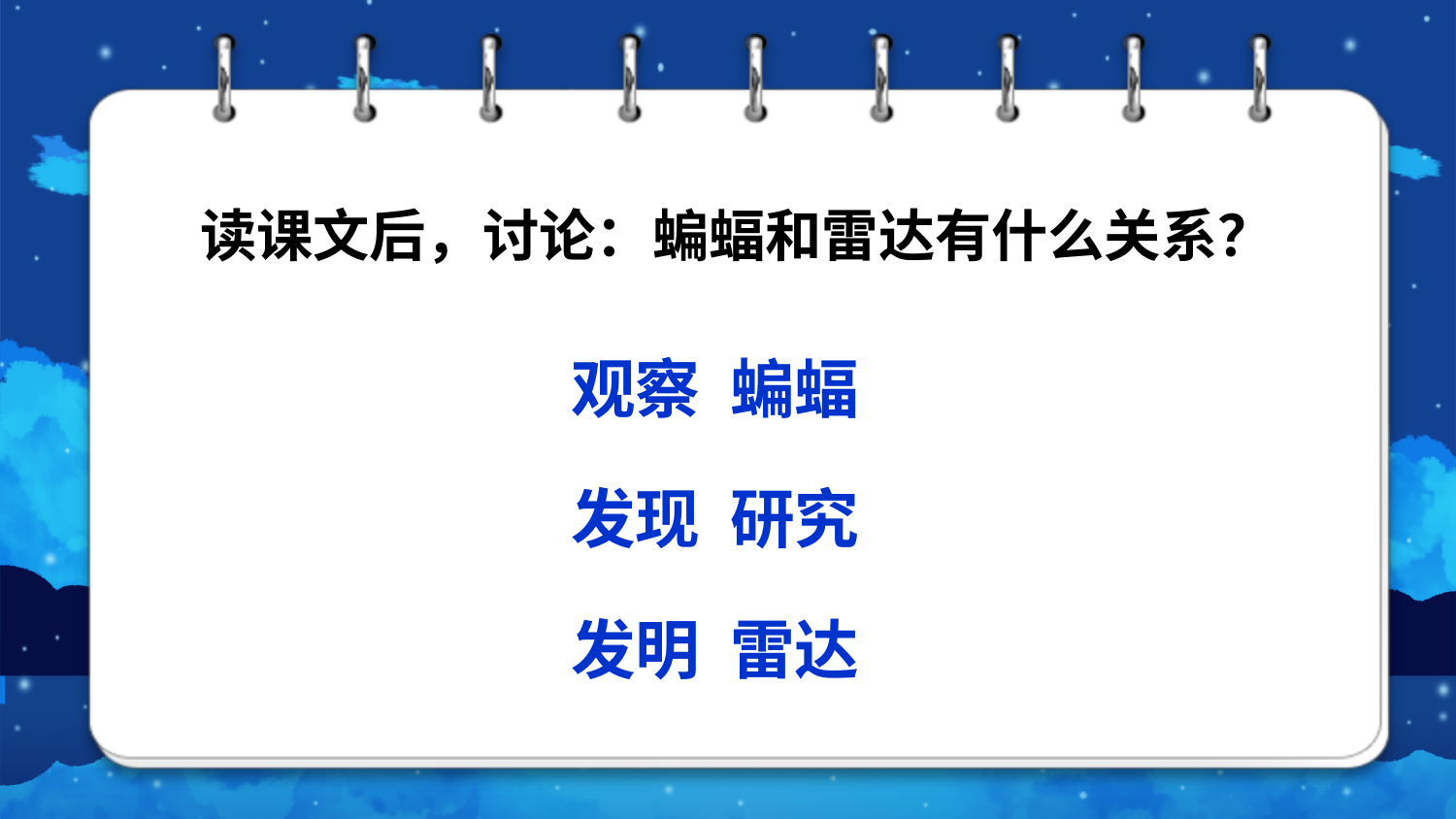

读课文后，讨论：蝙蝠和雷达有什么关系？
观察  蝙蝠
发现  研究
发明  雷达